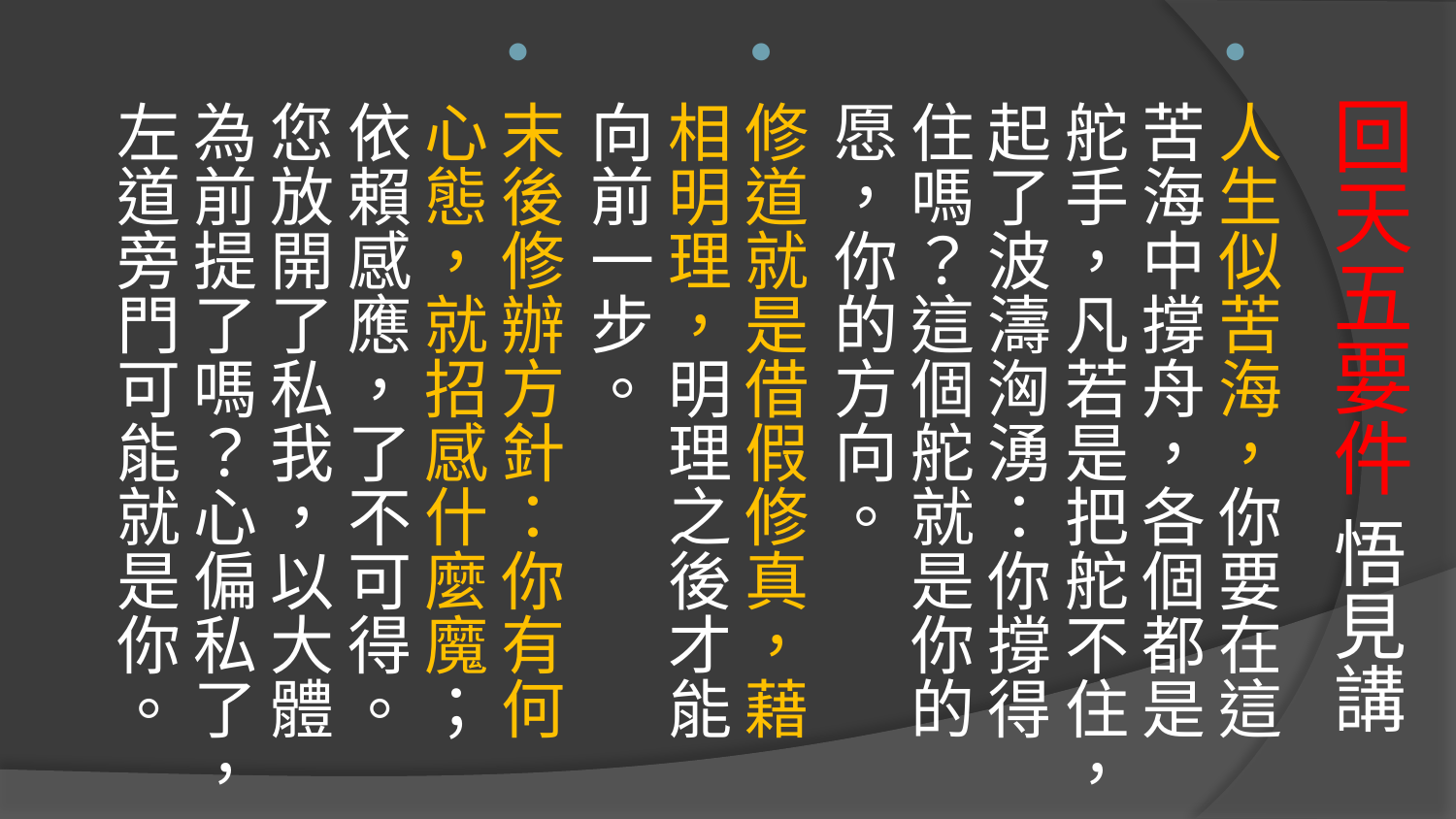

人生似苦海，你要在這苦海中撐舟，各個都是舵手，凡若是把舵不住，起了波濤洶湧：你撐得住嗎？這個舵就是你的愿，你的方向。
修道就是借假修真，藉相明理，明理之後才能向前一步。
末後修辦方針：你有何心態，就招感什麼魔；依賴感應，了不可得。
您放開了私我，以大體為前提了嗎？心偏私了，左道旁門可能就是你。

# 回天五要件 悟見講